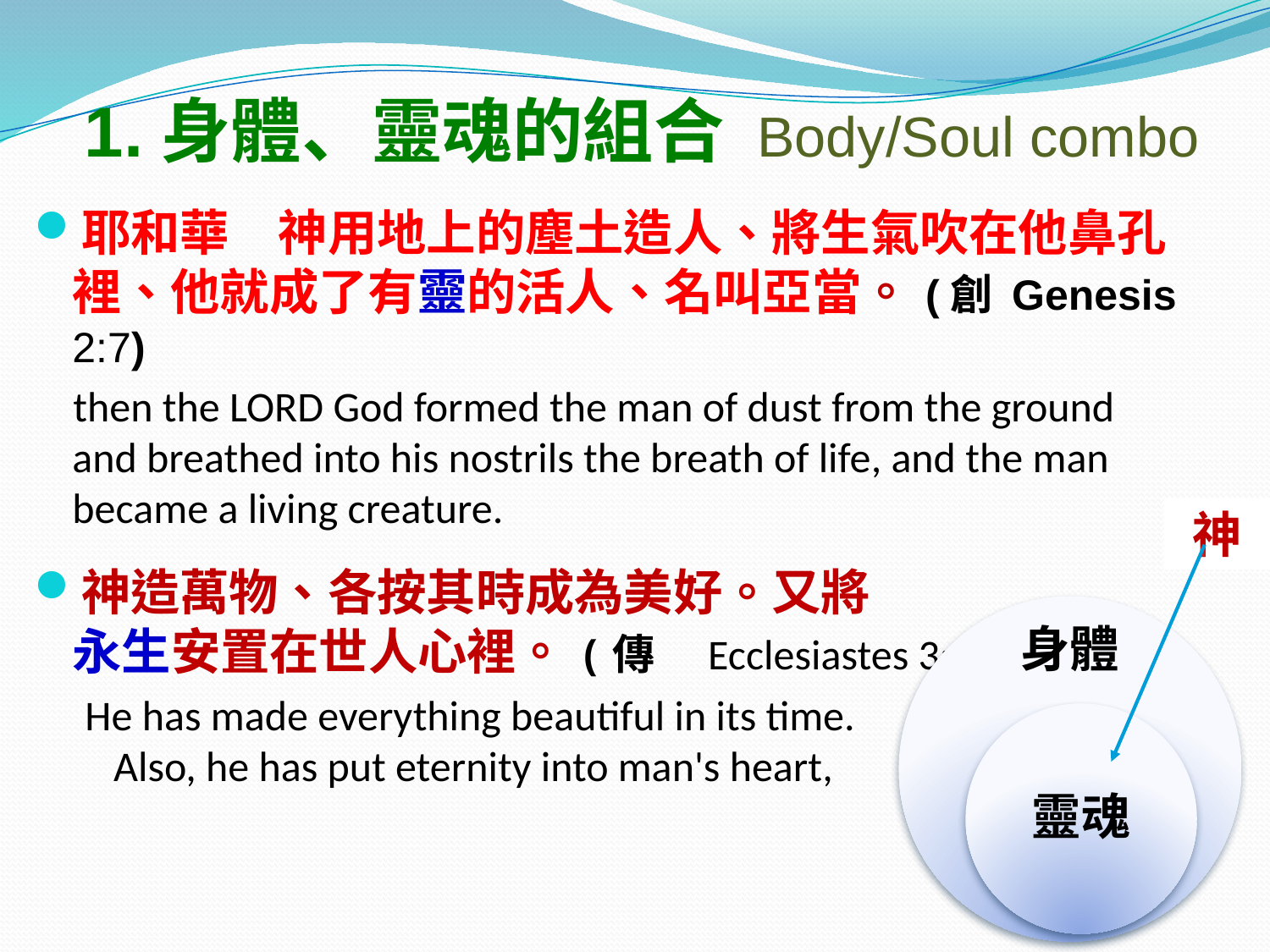

1.身體、靈魂的組合 Body/Soul combo
耶和華　神用地上的塵土造人、將生氣吹在他鼻孔裡、他就成了有靈的活人、名叫亞當。 (創 Genesis 2:7)
        then the Lord God formed the man of dust from the ground and breathed into his nostrils the breath of life, and the man became a living creature.

神造萬物、各按其時成為美好。又將                             永生安置在世人心裡。(傳  Ecclesiastes 3:11)
He has made everything beautiful in its time.                                         Also, he has put eternity into man's heart,
身體
靈魂
神